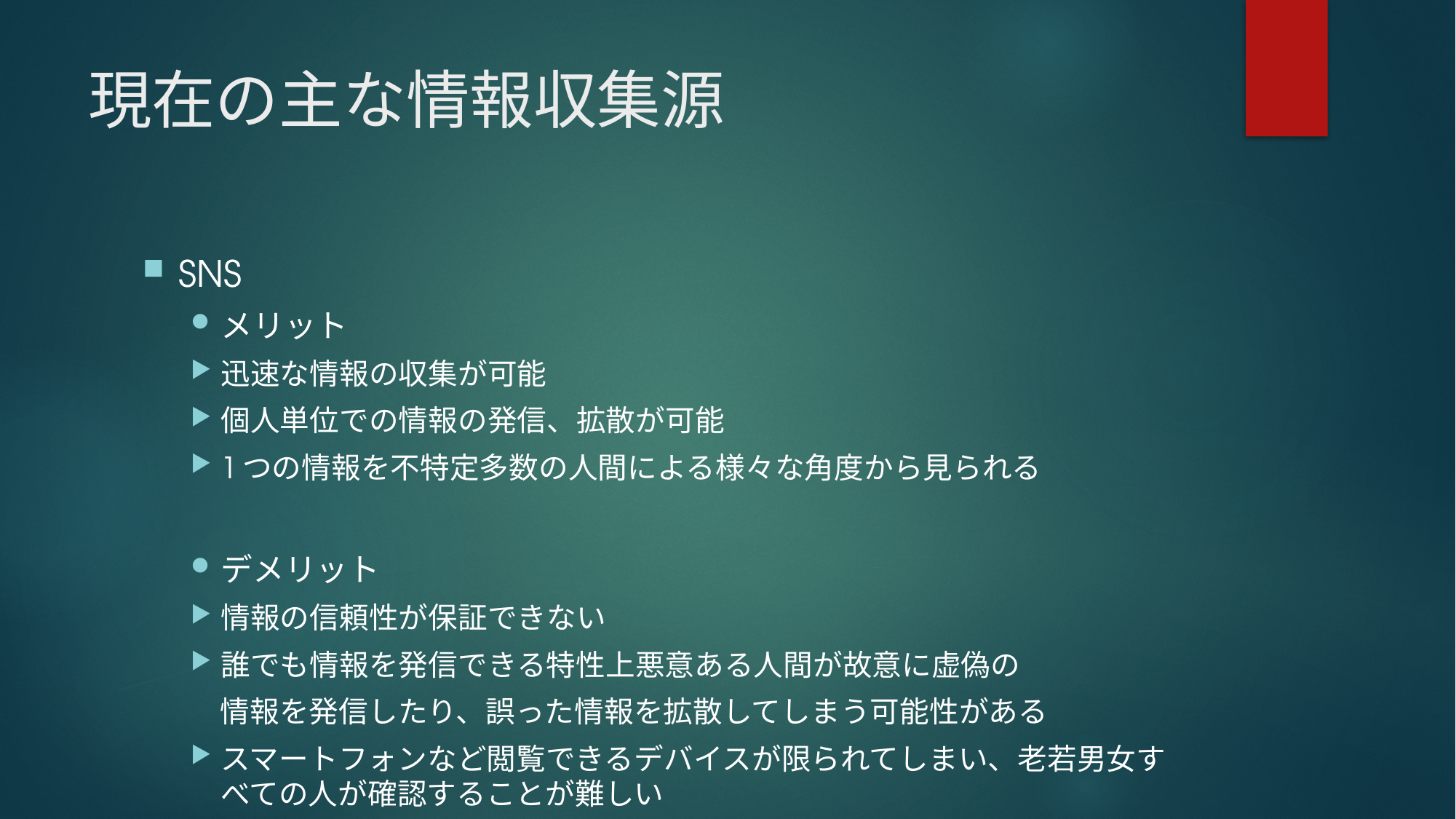

# 現在の主な情報収集源
SNS
メリット
迅速な情報の収集が可能
個人単位での情報の発信、拡散が可能
1つの情報を不特定多数の人間による様々な角度から見られる

デメリット
情報の信頼性が保証できない
誰でも情報を発信できる特性上悪意ある人間が故意に虚偽の
　情報を発信したり、誤った情報を拡散してしまう可能性がある
スマートフォンなど閲覧できるデバイスが限られてしまい、老若男女すべての人が確認することが難しい